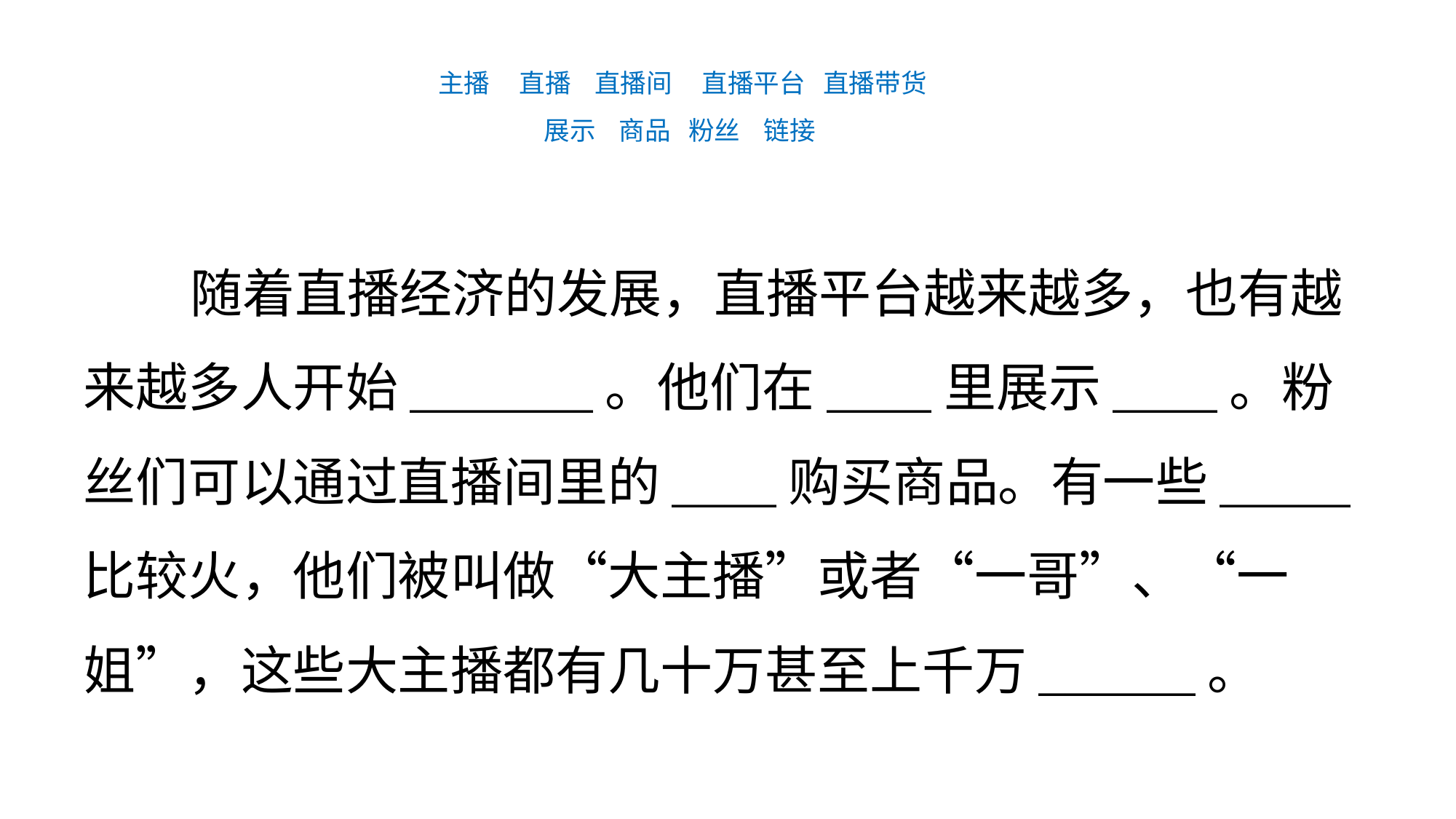

# 主播     直播    直播间     直播平台   直播带货 展示    商品   粉丝    链接
        随着直播经济的发展，直播平台越来越多，也有越来越多人开始_______。他们在____里展示____。粉丝们可以通过直播间里的____购买商品。有一些_____比较火，他们被叫做“大主播”或者“一哥”、“一姐”，这些大主播都有几十万甚至上千万______。